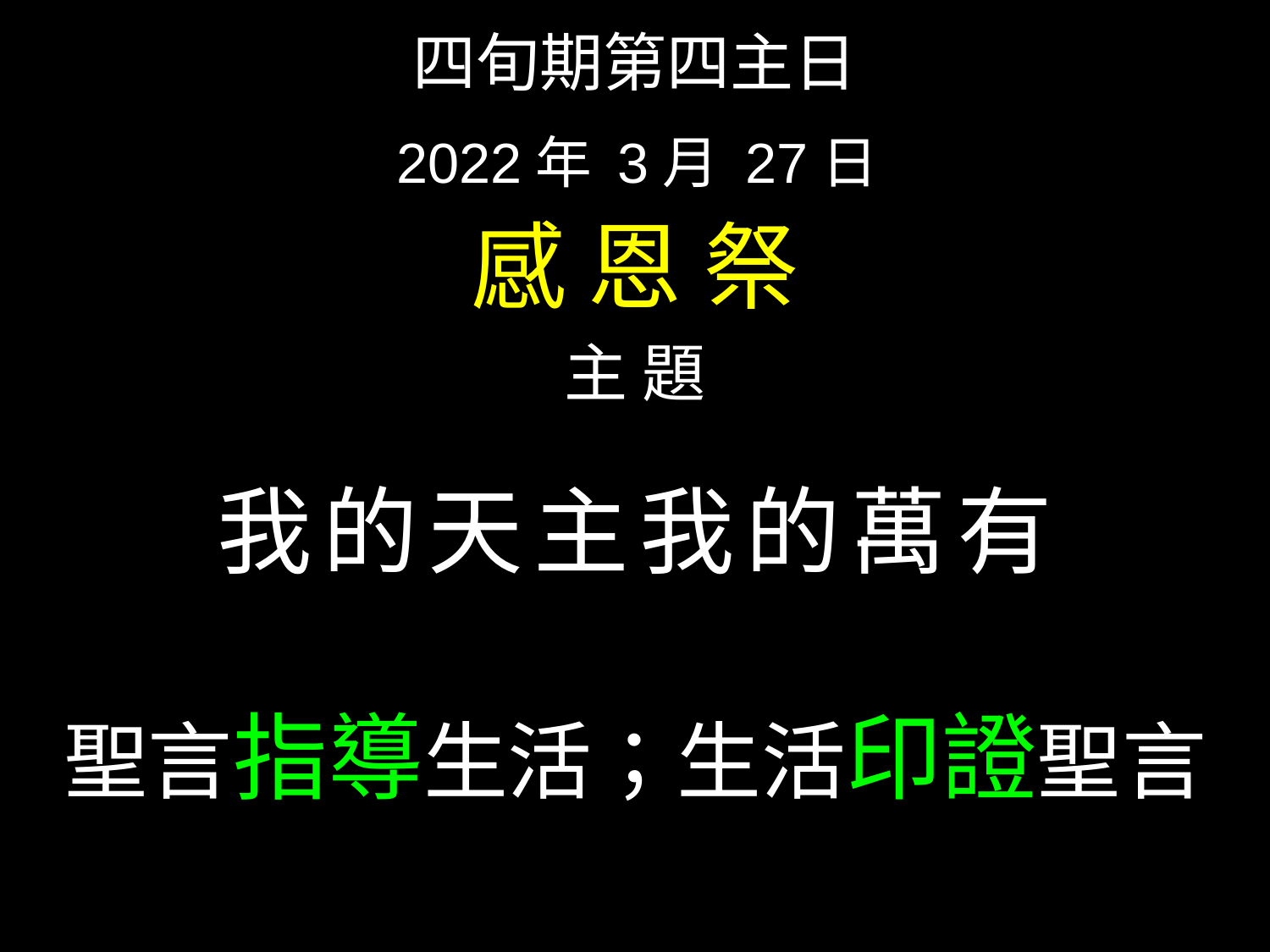

四旬期第四主日
 2022年 3月 27日
感 恩 祭

主 題
我的天主我的萬有

聖言指導生活；生活印證聖言